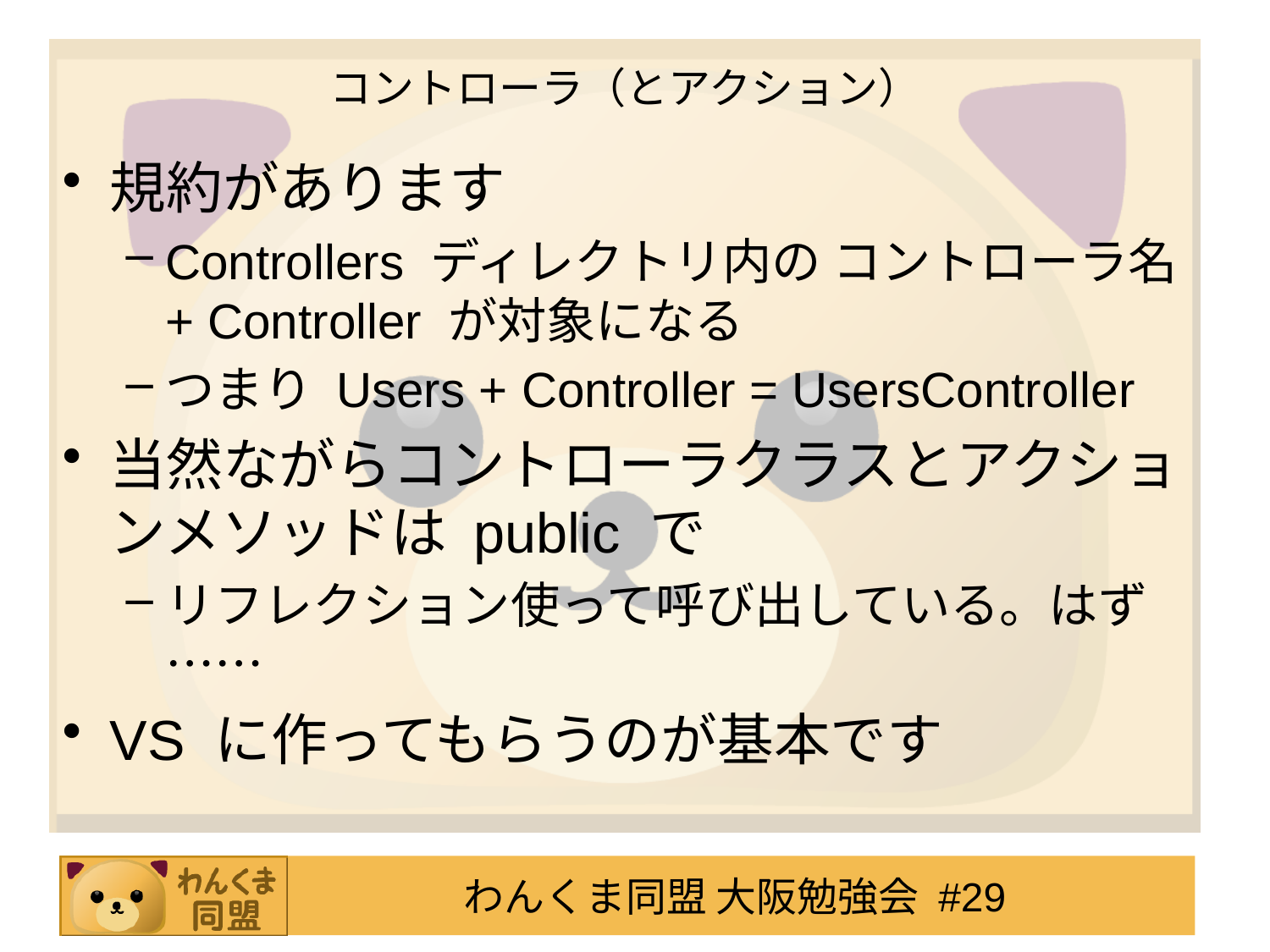

# コントローラ（とアクション）
規約があります
Controllers ディレクトリ内の コントローラ名 + Controller が対象になる
つまり Users + Controller = UsersController
当然ながらコントローラクラスとアクションメソッドは public で
リフレクション使って呼び出している。はず……
VS に作ってもらうのが基本です